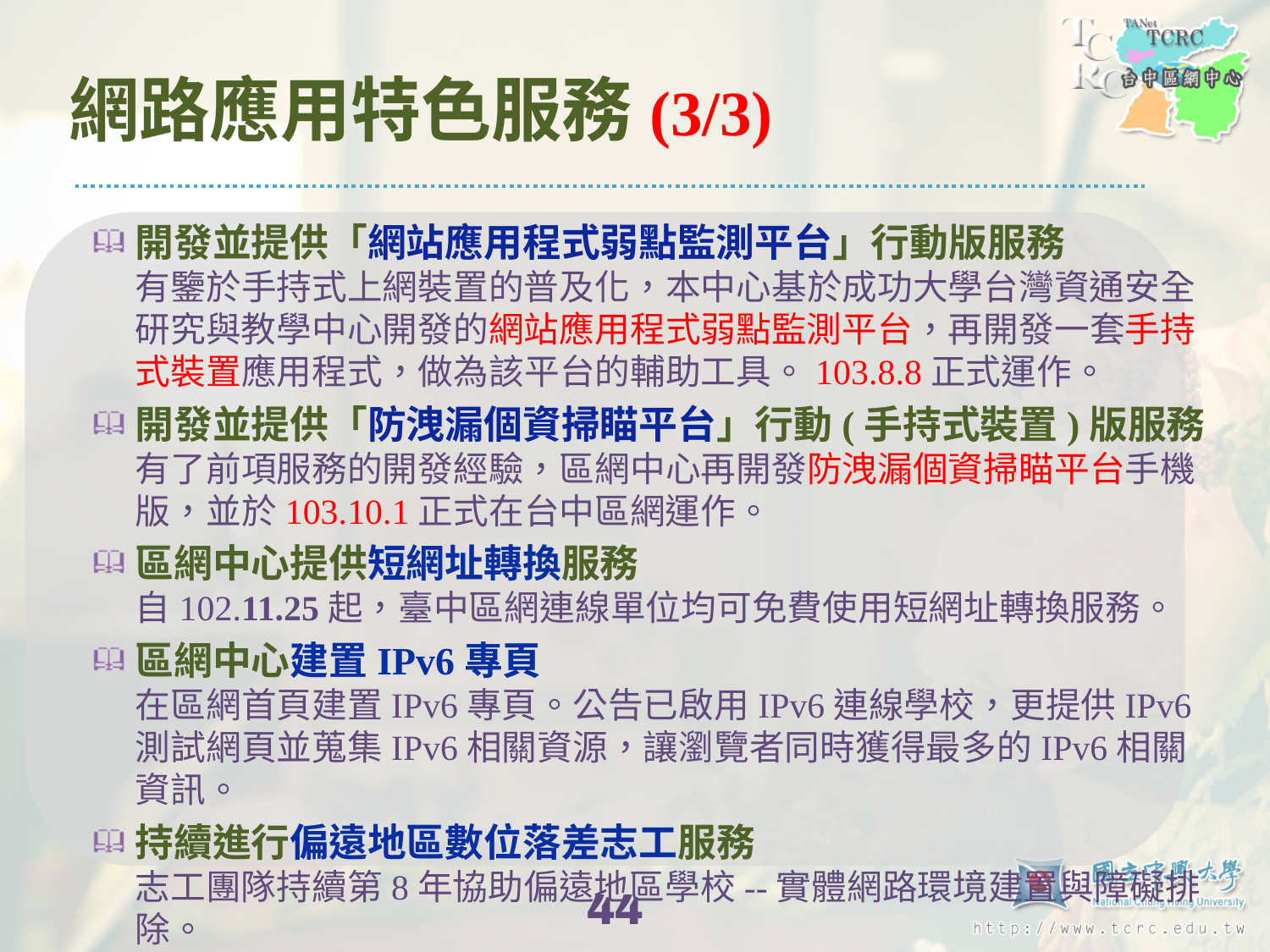

# 網路應用特色服務(3/3)
開發並提供「網站應用程式弱點監測平台」行動版服務
有鑒於手持式上網裝置的普及化，本中心基於成功大學台灣資通安全研究與教學中心開發的網站應用程式弱點監測平台，再開發一套手持式裝置應用程式，做為該平台的輔助工具。103.8.8正式運作。
開發並提供「防洩漏個資掃瞄平台」行動(手持式裝置)版服務
有了前項服務的開發經驗，區網中心再開發防洩漏個資掃瞄平台手機版，並於103.10.1正式在台中區網運作。
區網中心提供短網址轉換服務
自102.11.25起，臺中區網連線單位均可免費使用短網址轉換服務。
區網中心建置IPv6專頁
在區網首頁建置IPv6專頁。公告已啟用IPv6連線學校，更提供IPv6測試網頁並蒐集IPv6相關資源，讓瀏覽者同時獲得最多的IPv6相關資訊。
持續進行偏遠地區數位落差志工服務
志工團隊持續第8年協助偏遠地區學校--實體網路環境建置與障礙排除。